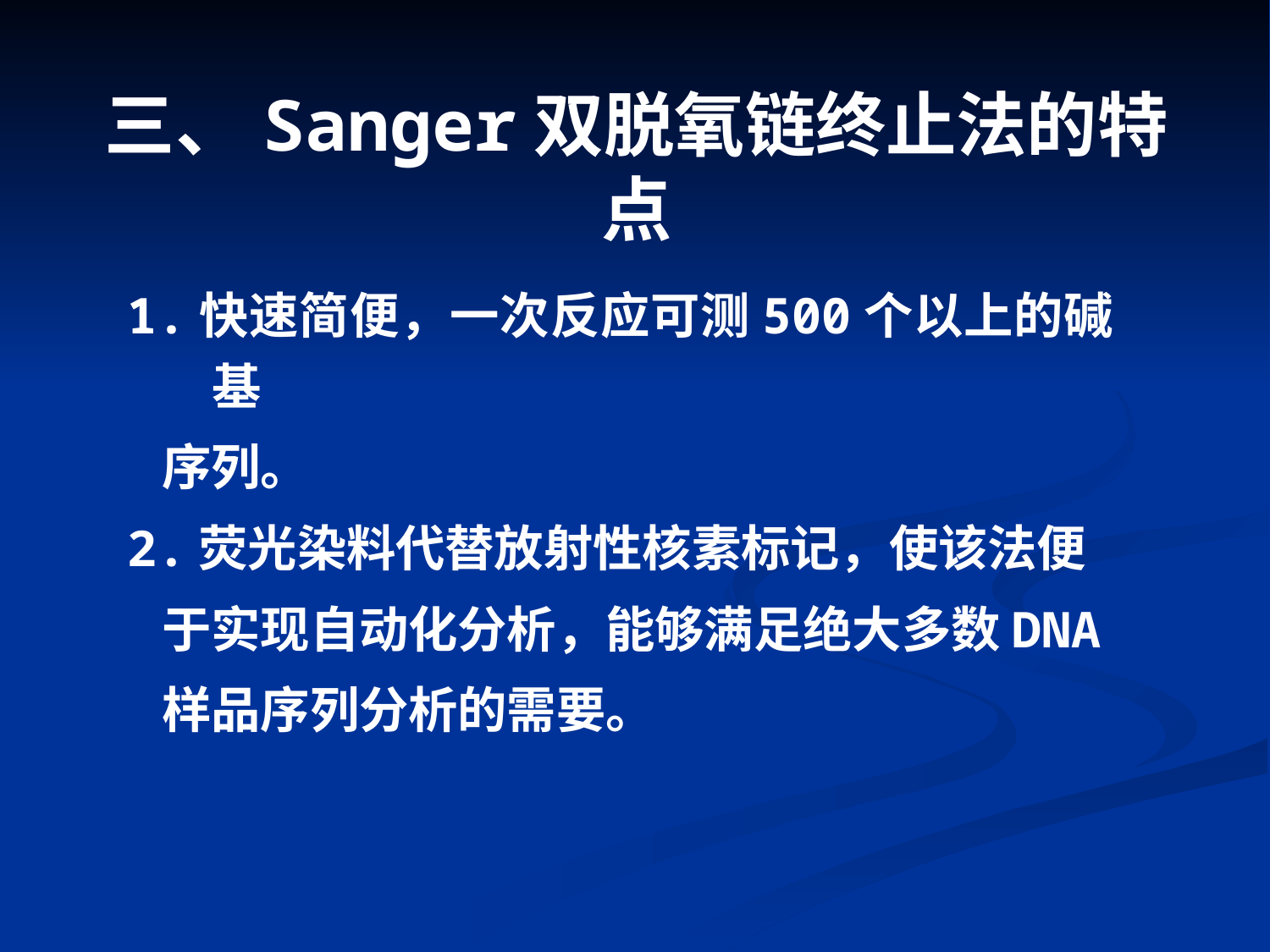

# 三、Sanger双脱氧链终止法的特点
1.快速简便，一次反应可测500个以上的碱基
  序列。
2.荧光染料代替放射性核素标记，使该法便
  于实现自动化分析，能够满足绝大多数DNA
  样品序列分析的需要。